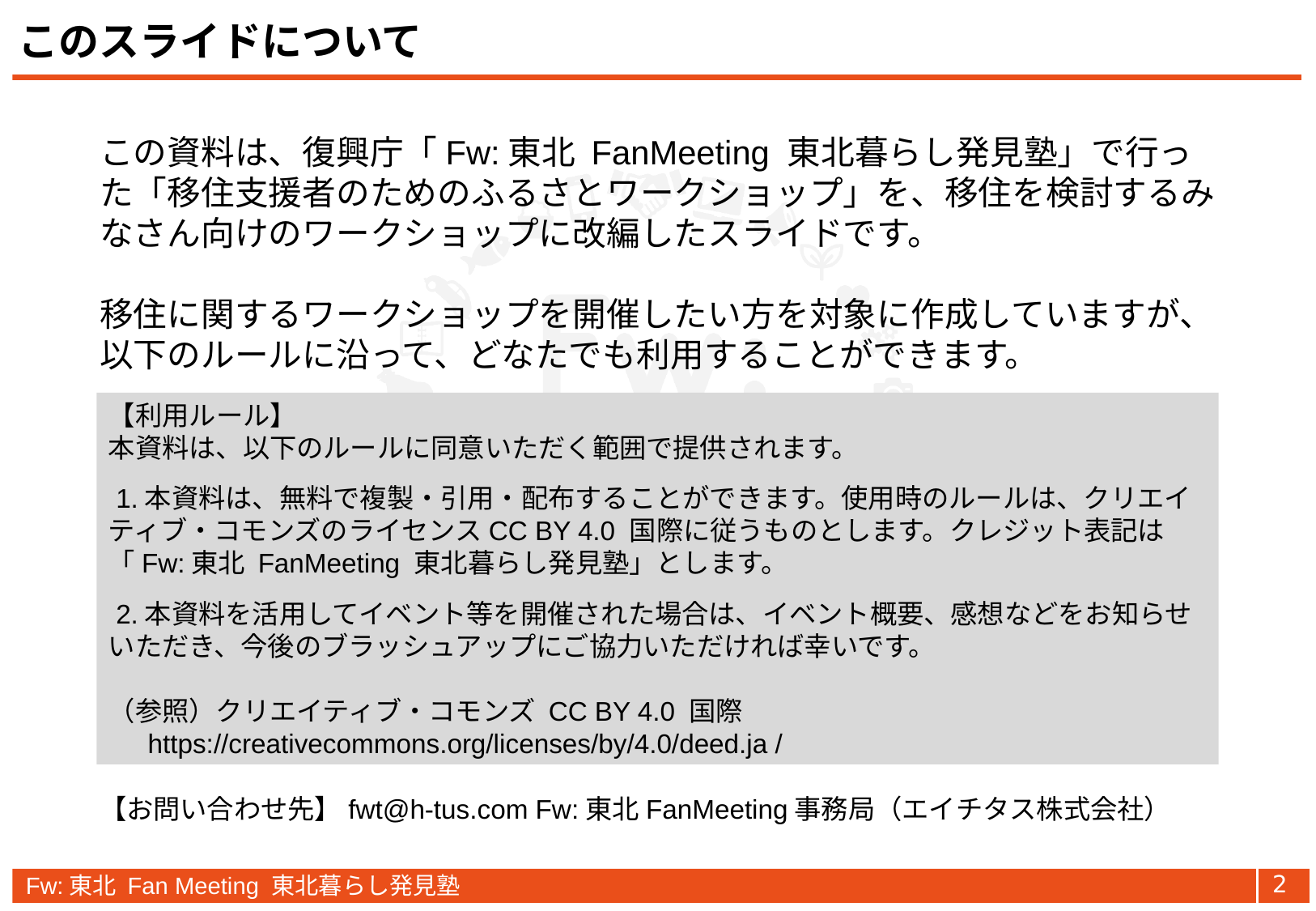

このスライドについて
この資料は、復興庁「Fw:東北 FanMeeting 東北暮らし発見塾」で行った「移住支援者のためのふるさとワークショップ」を、移住を検討するみなさん向けのワークショップに改編したスライドです。

移住に関するワークショップを開催したい方を対象に作成していますが、以下のルールに沿って、どなたでも利用することができます。
【利用ルール】
本資料は、以下のルールに同意いただく範囲で提供されます。

 1.本資料は、無料で複製・引用・配布することができます。使用時のルールは、クリエイティブ・コモンズのライセンスCC BY 4.0 国際に従うものとします。クレジット表記は「Fw:東北 FanMeeting 東北暮らし発見塾」とします。

 2.本資料を活用してイベント等を開催された場合は、イベント概要、感想などをお知らせいただき、今後のブラッシュアップにご協力いただければ幸いです。

（参照）クリエイティブ・コモンズ CC BY 4.0 国際
　 https://creativecommons.org/licenses/by/4.0/deed.ja /
【お問い合わせ先】fwt@h-tus.com Fw:東北FanMeeting事務局（エイチタス株式会社）